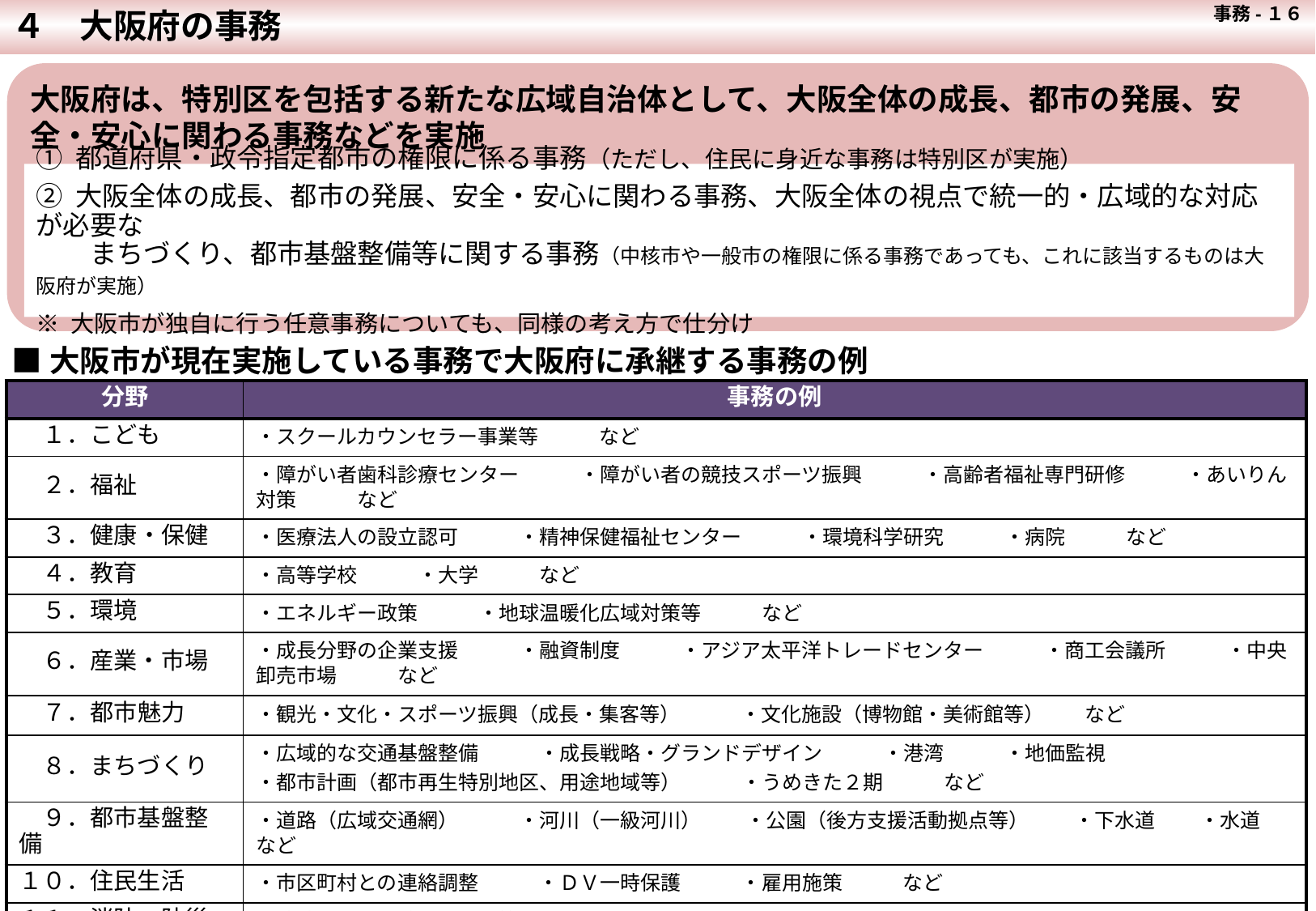

４　大阪府の事務
 事務-１６
大阪府は、特別区を包括する新たな広域自治体として、大阪全体の成長、都市の発展、安全・安心に関わる事務などを実施
① 都道府県・政令指定都市の権限に係る事務（ただし、住民に身近な事務は特別区が実施）
② 大阪全体の成長、都市の発展、安全・安心に関わる事務、大阪全体の視点で統一的・広域的な対応が必要な
　　まちづくり、都市基盤整備等に関する事務（中核市や一般市の権限に係る事務であっても、これに該当するものは大阪府が実施）
※ 大阪市が独自に行う任意事務についても、同様の考え方で仕分け
■大阪市が現在実施している事務で大阪府に承継する事務の例
| 分野 | 事務の例 |
| --- | --- |
| １．こども | ・スクールカウンセラー事業等　　　など |
| ２．福祉 | ・障がい者歯科診療センター　　　・障がい者の競技スポーツ振興　　　・高齢者福祉専門研修　　　・あいりん対策　　　など |
| ３．健康・保健 | ・医療法人の設立認可　　　・精神保健福祉センター　　　・環境科学研究　　　・病院　　　など |
| ４．教育 | ・高等学校　　　・大学　　　など |
| ５．環境 | ・エネルギー政策　　　・地球温暖化広域対策等　　　など |
| ６．産業・市場 | ・成長分野の企業支援　　　・融資制度　　　・アジア太平洋トレードセンター　　　・商工会議所　　　・中央卸売市場　　　など |
| ７．都市魅力 | ・観光・文化・スポーツ振興（成長・集客等）　　　・文化施設（博物館・美術館等）　　など |
| ８．まちづくり | ・広域的な交通基盤整備　　　・成長戦略・グランドデザイン　　　・港湾　　　・地価監視 ・都市計画（都市再生特別地区、用途地域等）　　　・うめきた２期　　　など |
| ９．都市基盤整備 | ・道路（広域交通網）　　　・河川（一級河川） 　　・公園（後方支援活動拠点等） 　　・下水道　 　・水道　など |
| １０．住民生活 | ・市区町村との連絡調整　　　・ＤＶ一時保護　　　・雇用施策　　　など |
| １１．消防・防災 | ・消防　　　・防災・危機管理　　　など |
| １２．自治体運営 | ・地方公務員災害補償基金　　　・財政運営（交付税・公債費）　　　・税務（固定資産税等）　　　など |